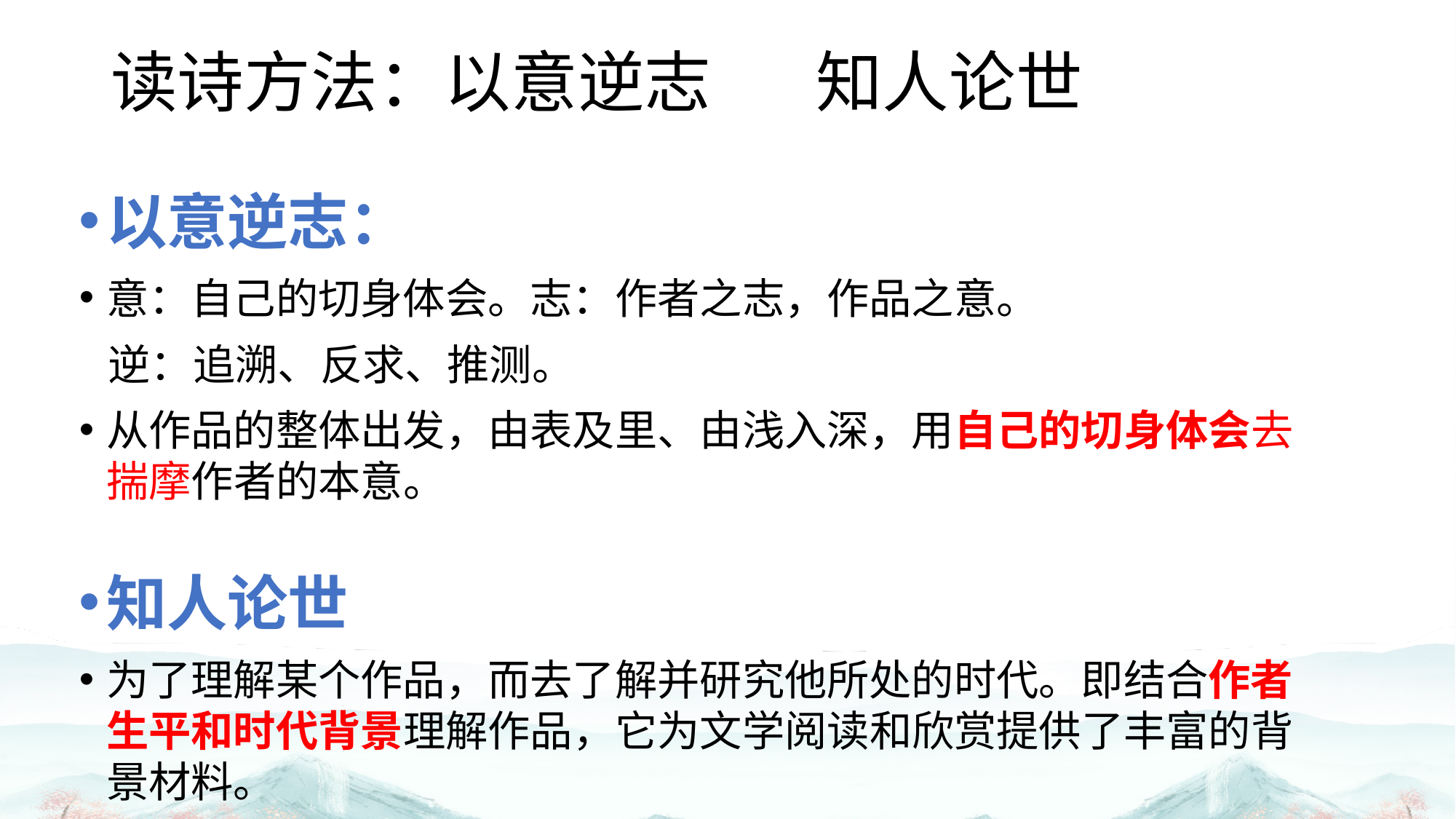

# 读诗方法：以意逆志       知人论世

以意逆志：
意：自己的切身体会。志：作者之志，作品之意。
  逆：追溯、反求、推测。
从作品的整体出发，由表及里、由浅入深，用自己的切身体会去揣摩作者的本意。

知人论世
为了理解某个作品，而去了解并研究他所处的时代。即结合作者生平和时代背景理解作品，它为文学阅读和欣赏提供了丰富的背景材料。